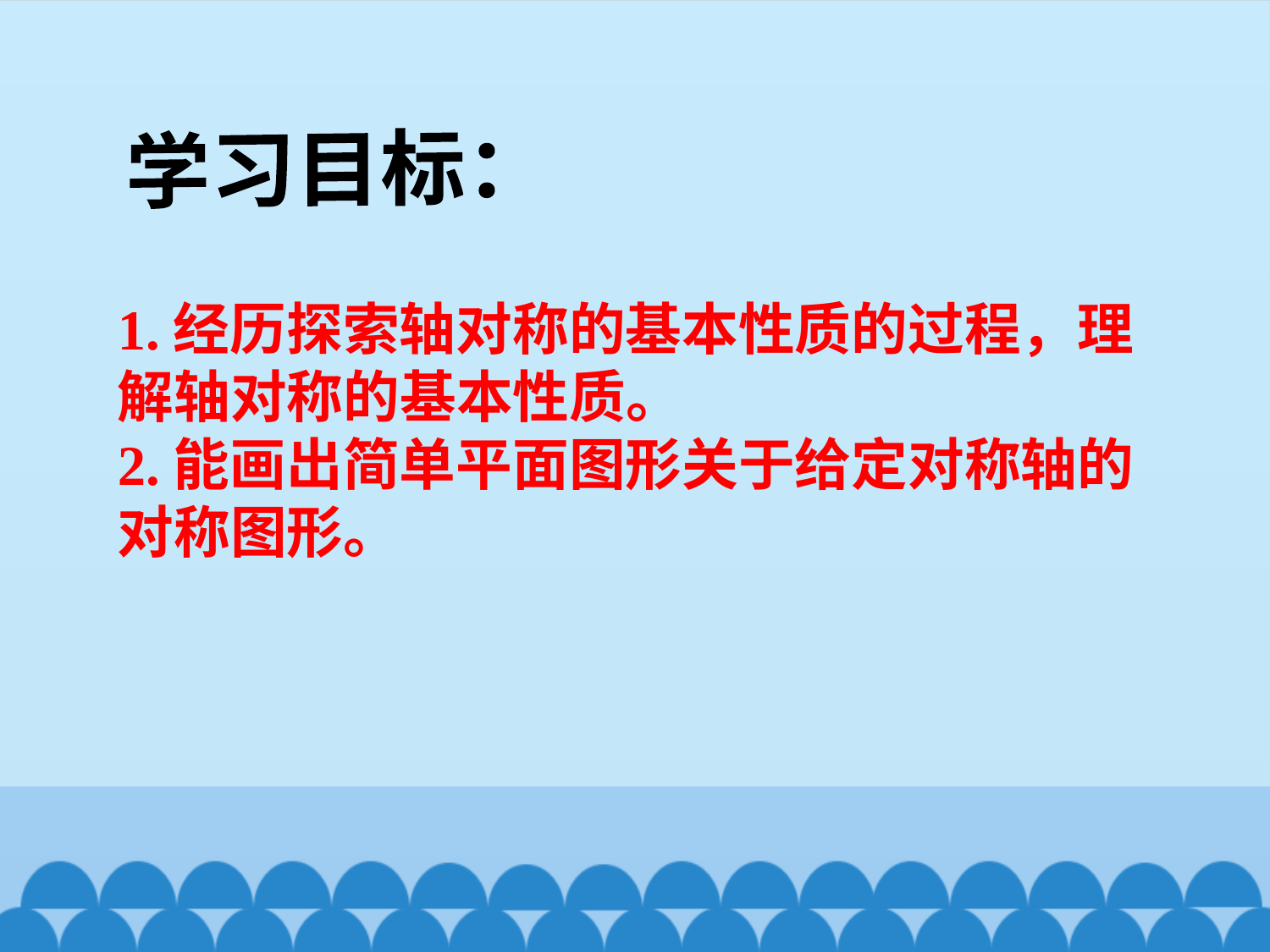

学习目标：
1.经历探索轴对称的基本性质的过程，理解轴对称的基本性质。
2.能画出简单平面图形关于给定对称轴的对称图形。